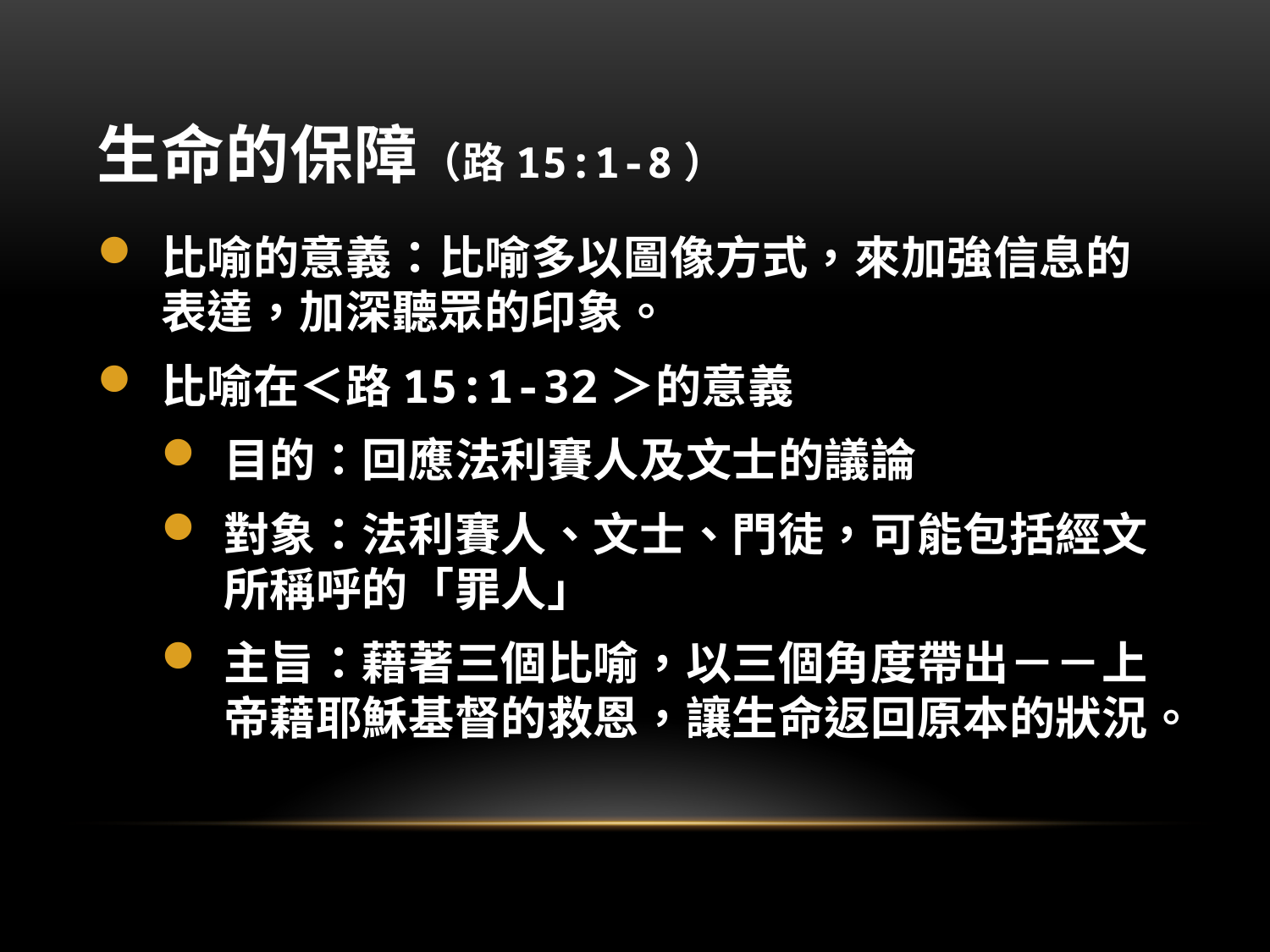

# 生命的保障（路15:1-8）
比喻的意義：比喻多以圖像方式，來加強信息的表達，加深聽眾的印象。
比喻在＜路15:1-32＞的意義
目的：回應法利賽人及文士的議論
對象：法利賽人、文士、門徒，可能包括經文所稱呼的「罪人」
主旨：藉著三個比喻，以三個角度帶出－－上帝藉耶穌基督的救恩，讓生命返回原本的狀況。